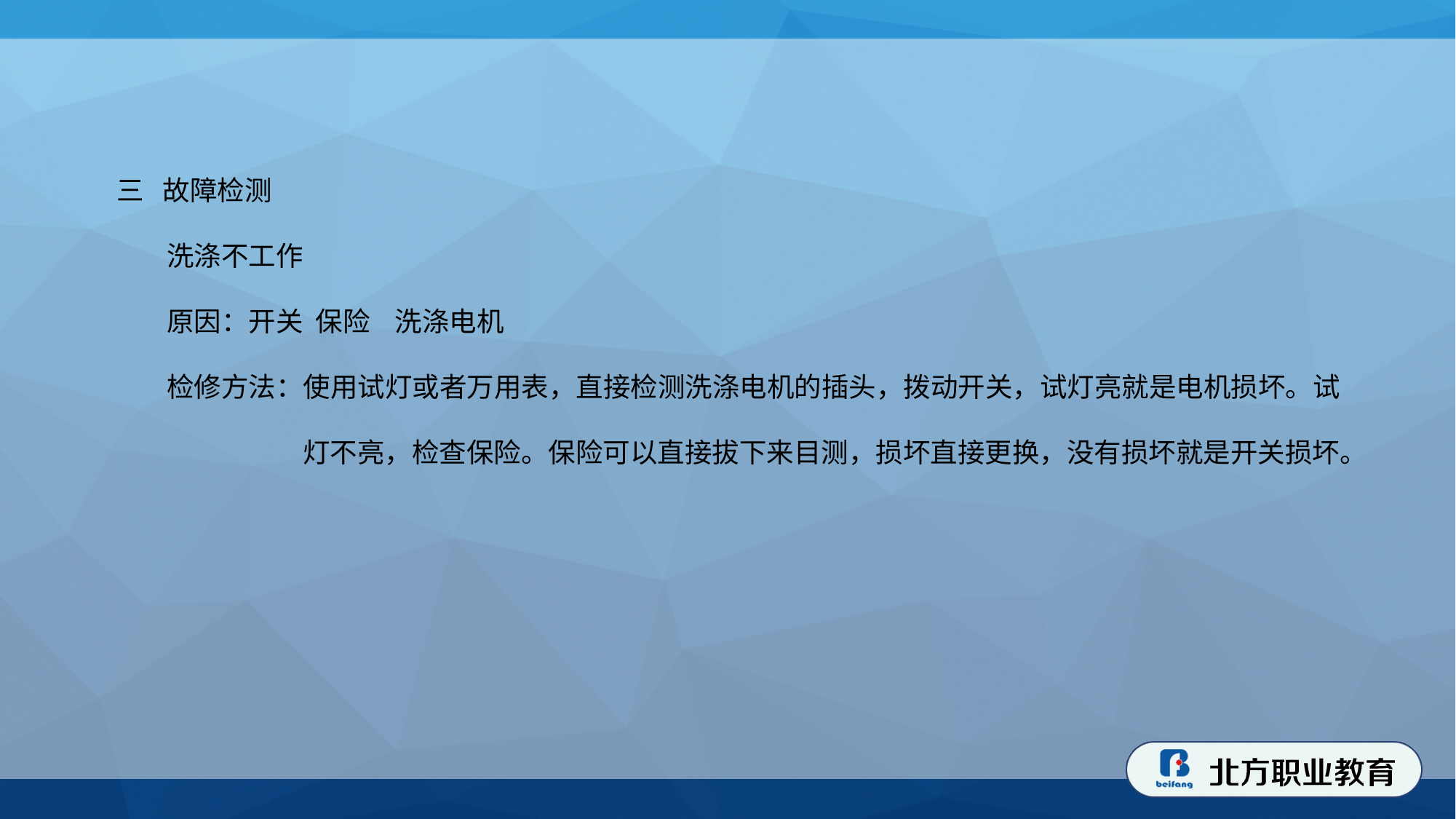

三   故障检测

       洗涤不工作

       原因：开关  保险    洗涤电机

       检修方法：使用试灯或者万用表，直接检测洗涤电机的插头，拨动开关，试灯亮就是电机损坏。试

                             灯不亮，检查保险。保险可以直接拔下来目测，损坏直接更换，没有损坏就是开关损坏。